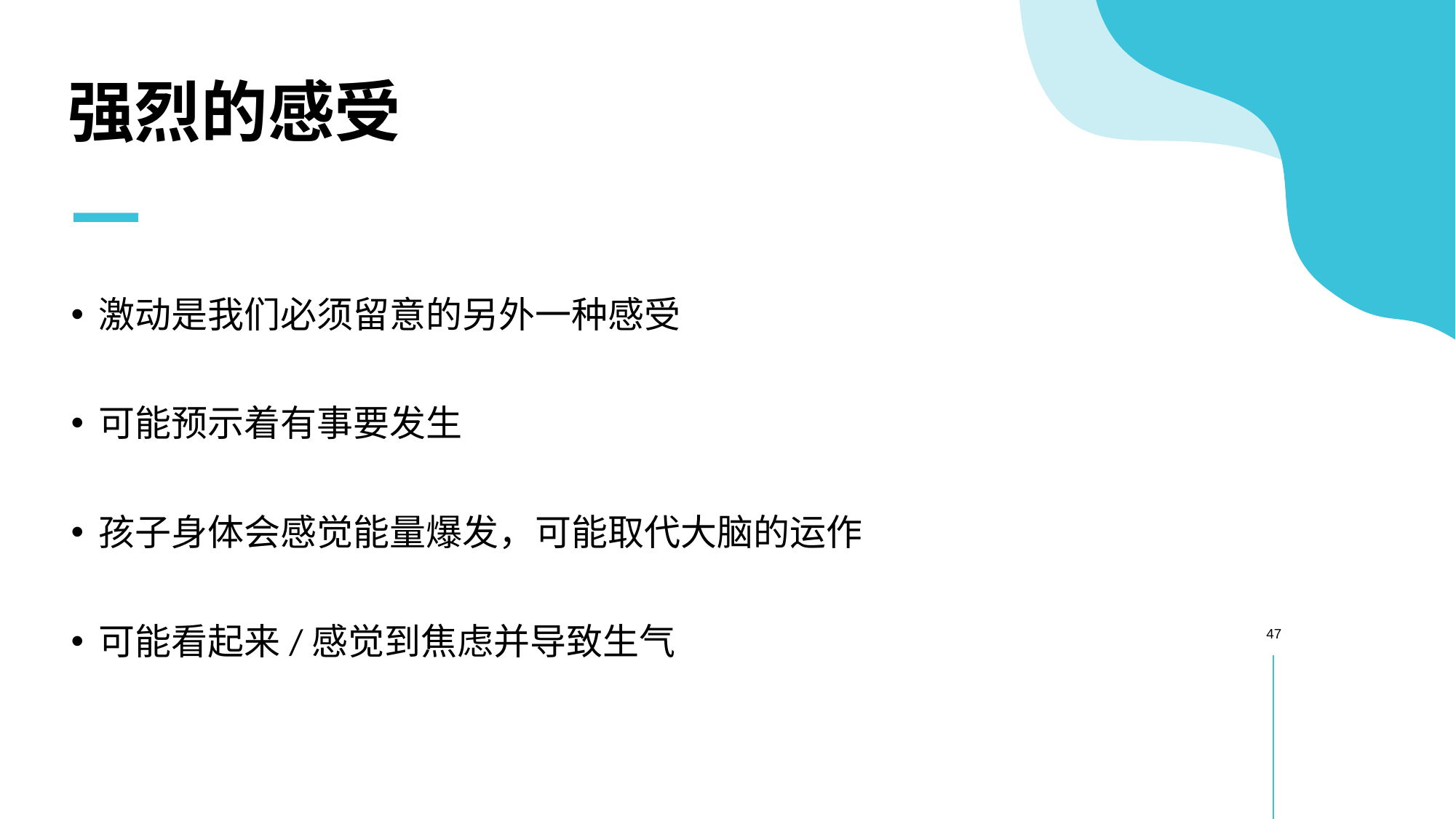

# 强烈的感受

激动是我们必须留意的另外一种感受

可能预示着有事要发生

孩子身体会感觉能量爆发，可能取代大脑的运作

可能看起来/感觉到焦虑并导致生气

47